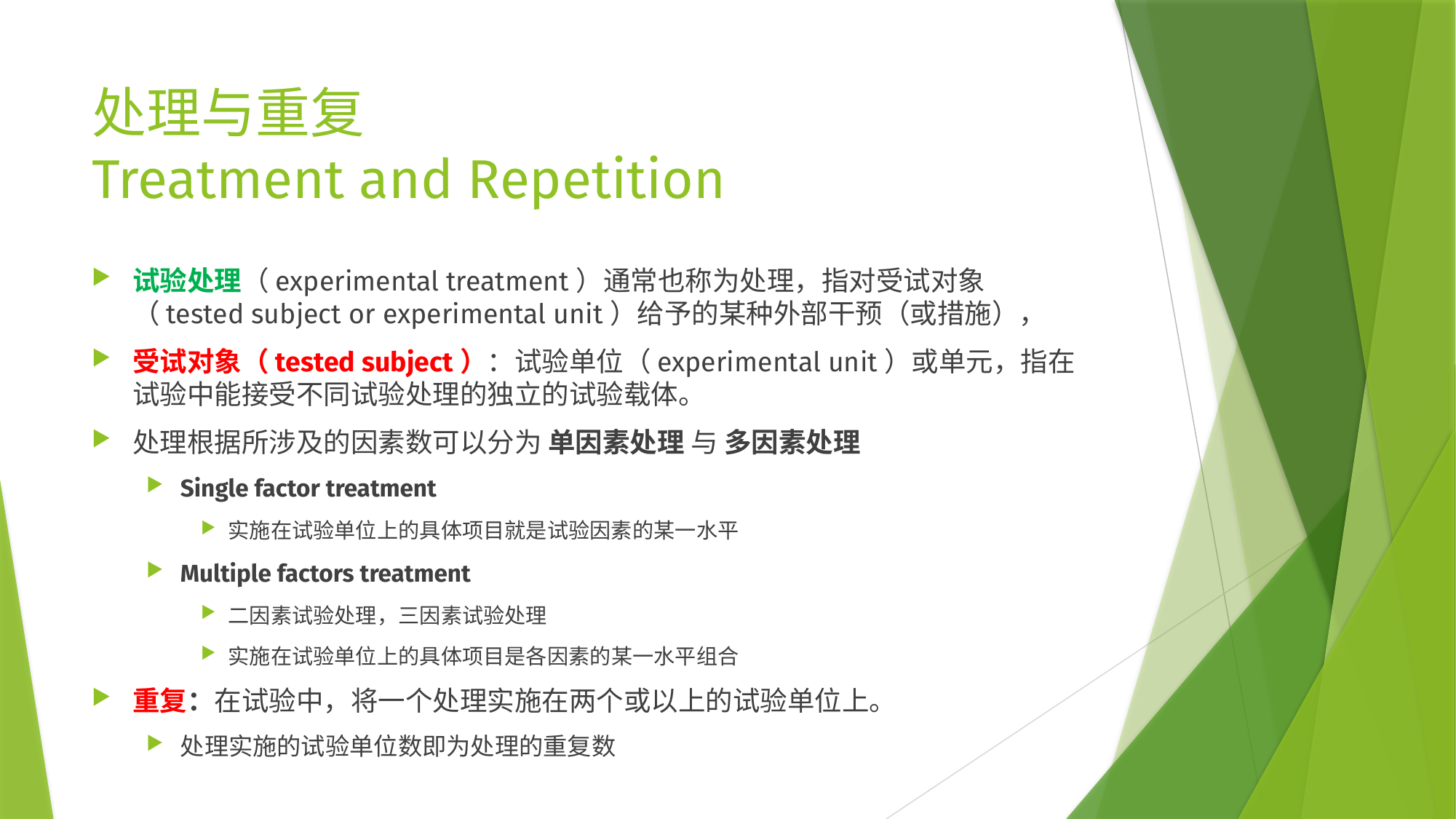

# 处理与重复 Treatment and Repetition
试验处理（experimental treatment）通常也称为处理，指对受试对象（tested subject or experimental unit）给予的某种外部干预（或措施），
受试对象（tested subject）：试验单位（experimental unit）或单元，指在试验中能接受不同试验处理的独立的试验载体。
处理根据所涉及的因素数可以分为 单因素处理 与 多因素处理
Single factor treatment
实施在试验单位上的具体项目就是试验因素的某一水平
Multiple factors treatment
二因素试验处理，三因素试验处理
实施在试验单位上的具体项目是各因素的某一水平组合
重复：在试验中，将一个处理实施在两个或以上的试验单位上。
处理实施的试验单位数即为处理的重复数